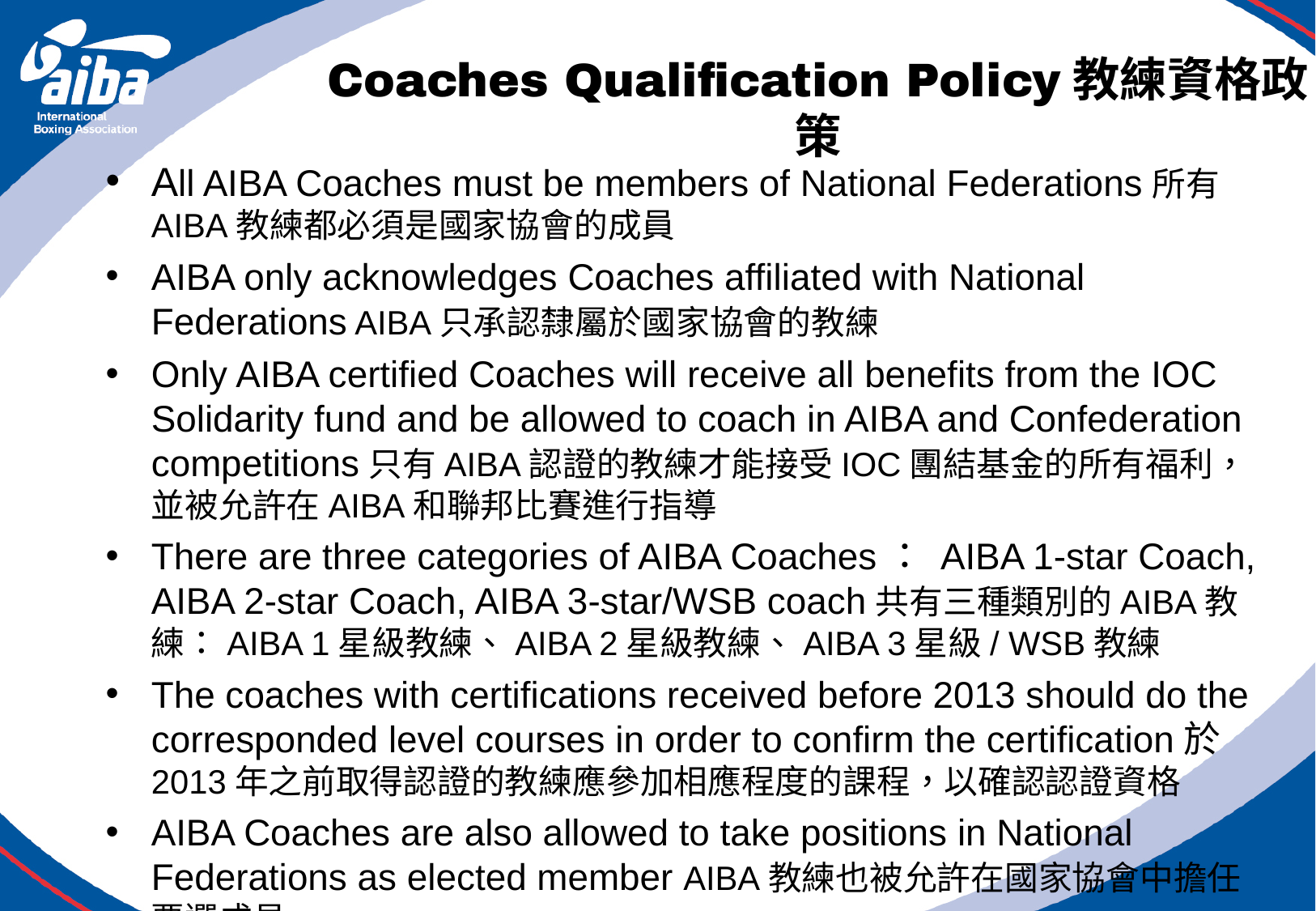

# Coaches Qualification Policy教練資格政策
All AIBA Coaches must be members of National Federations所有AIBA教練都必須是國家協會的成員
AIBA only acknowledges Coaches affiliated with National Federations AIBA只承認隸屬於國家協會的教練
Only AIBA certified Coaches will receive all benefits from the IOC Solidarity fund and be allowed to coach in AIBA and Confederation competitions只有AIBA認證的教練才能接受IOC團結基金的所有福利，並被允許在AIBA和聯邦比賽進行指導
There are three categories of AIBA Coaches： AIBA 1-star Coach, AIBA 2-star Coach, AIBA 3-star/WSB coach共有三種類別的AIBA教練：AIBA 1星級教練、AIBA 2星級教練、AIBA 3星級/ WSB教練
The coaches with certifications received before 2013 should do the corresponded level courses in order to confirm the certification於2013年之前取得認證的教練應參加相應程度的課程，以確認認證資格
AIBA Coaches are also allowed to take positions in National Federations as elected member AIBA教練也被允許在國家協會中擔任票選成員